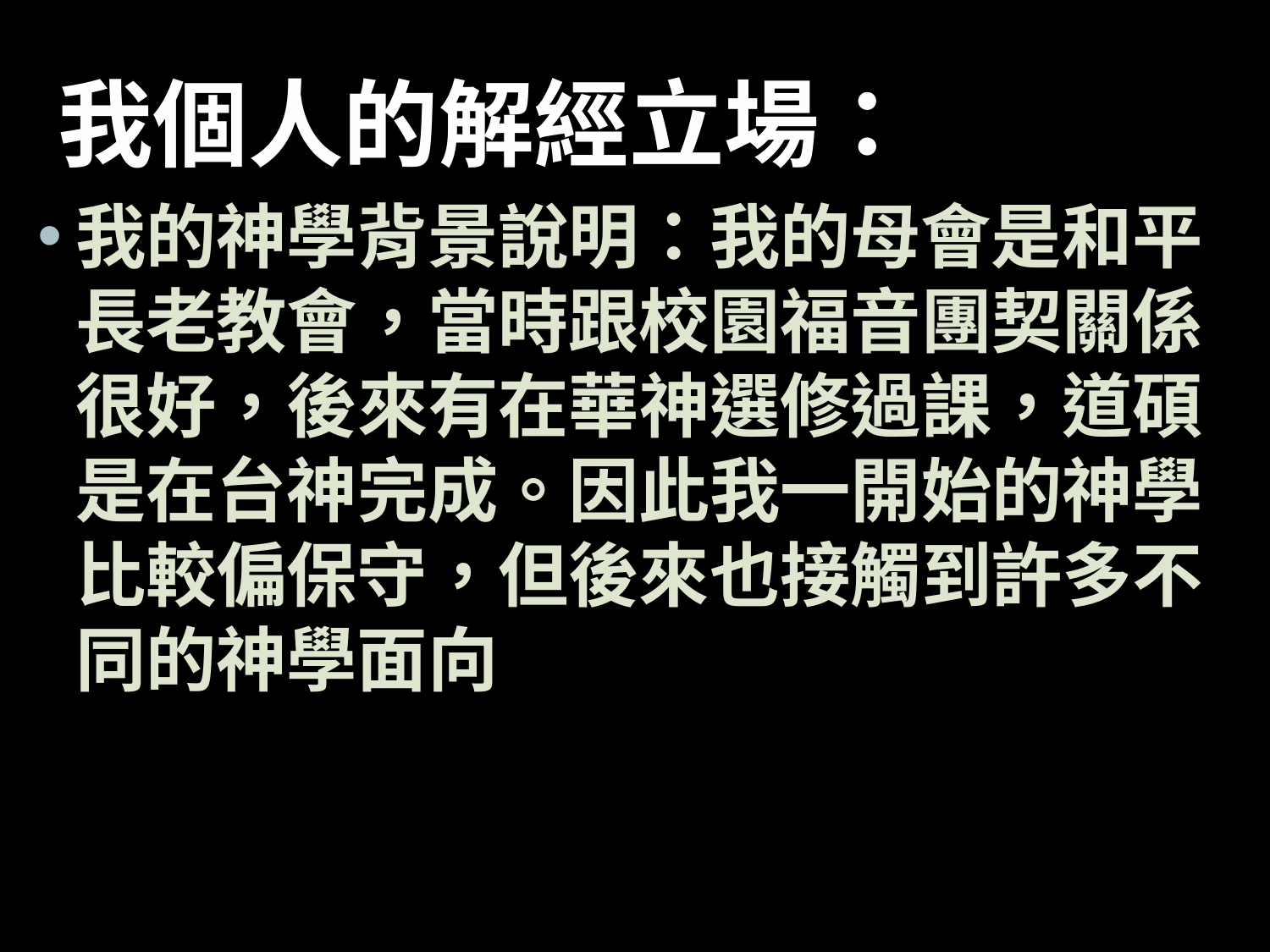

# 我個人的解經立場：
我的神學背景說明：我的母會是和平長老教會，當時跟校園福音團契關係很好，後來有在華神選修過課，道碩是在台神完成。因此我一開始的神學比較偏保守，但後來也接觸到許多不同的神學面向